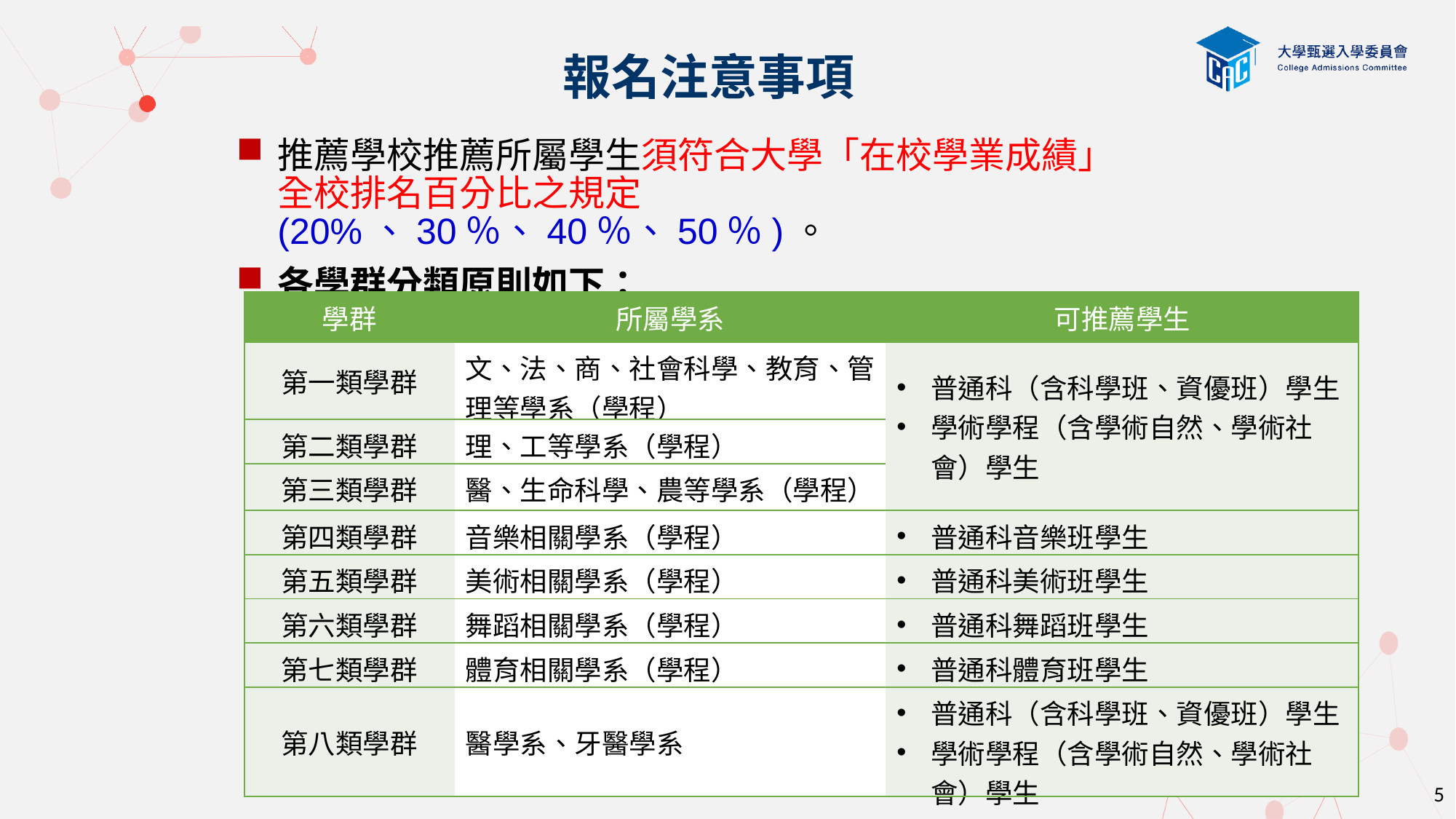

報名注意事項
推薦學校推薦所屬學生須符合大學「在校學業成績」全校排名百分比之規定(20%、30％、40％、50％)。
各學群分類原則如下：
| 學群 | 所屬學系 | 可推薦學生 |
| --- | --- | --- |
| 第一類學群 | 文、法、商、社會科學、教育、管理等學系（學程） | 普通科（含科學班、資優班）學生 學術學程（含學術自然、學術社會）學生 |
| 第二類學群 | 理、工等學系（學程） |  |
| 第三類學群 | 醫、生命科學、農等學系（學程） |  |
| 第四類學群 | 音樂相關學系（學程） | 普通科音樂班學生 |
| 第五類學群 | 美術相關學系（學程） | 普通科美術班學生 |
| 第六類學群 | 舞蹈相關學系（學程） | 普通科舞蹈班學生 |
| 第七類學群 | 體育相關學系（學程） | 普通科體育班學生 |
| 第八類學群 | 醫學系、牙醫學系 | 普通科（含科學班、資優班）學生 學術學程（含學術自然、學術社會）學生 |
5